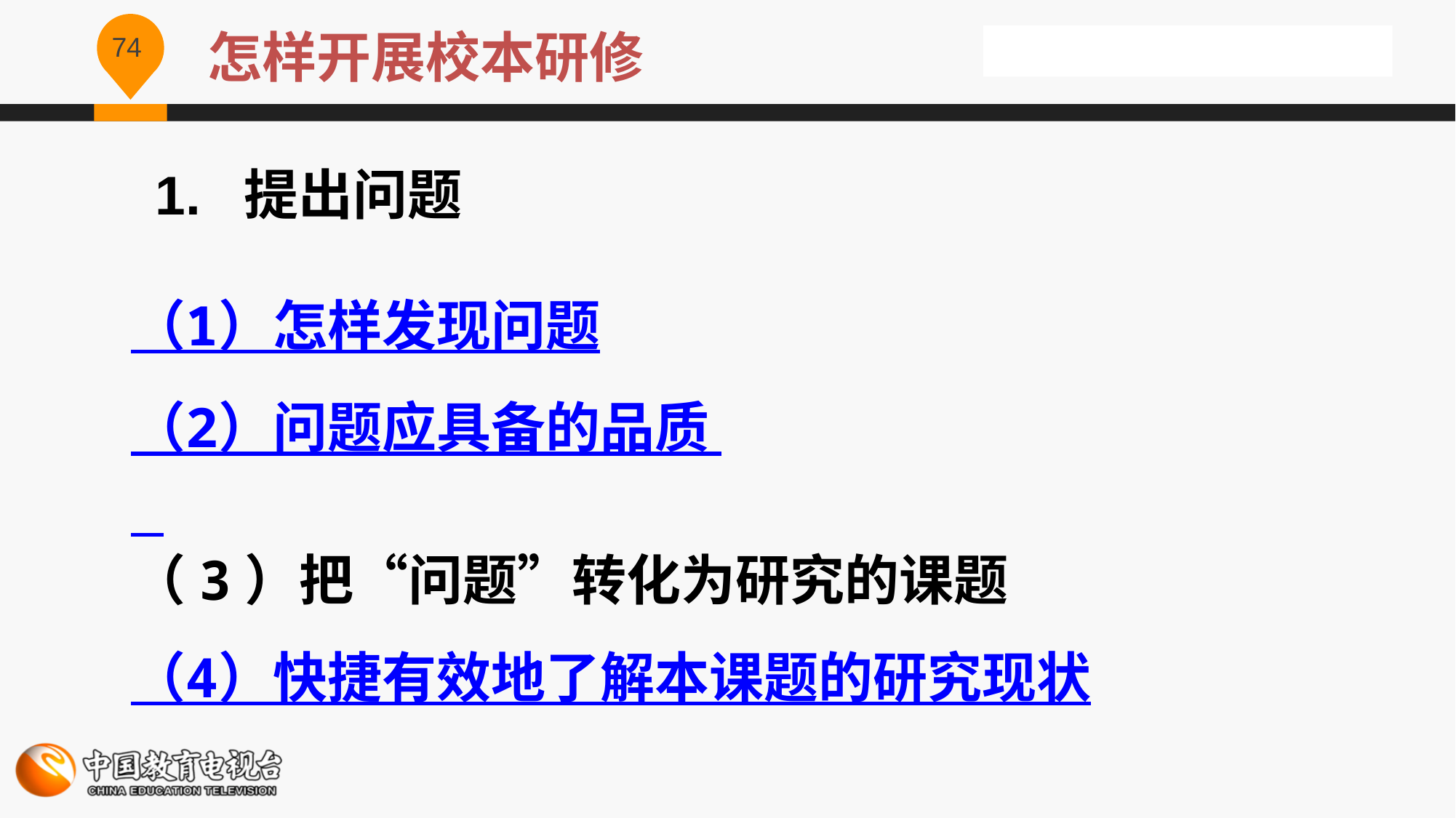

怎样开展校本研修
# 1.  提出问题
（1）怎样发现问题

（2）问题应具备的品质

（3）把“问题”转化为研究的课题

（4）快捷有效地了解本课题的研究现状